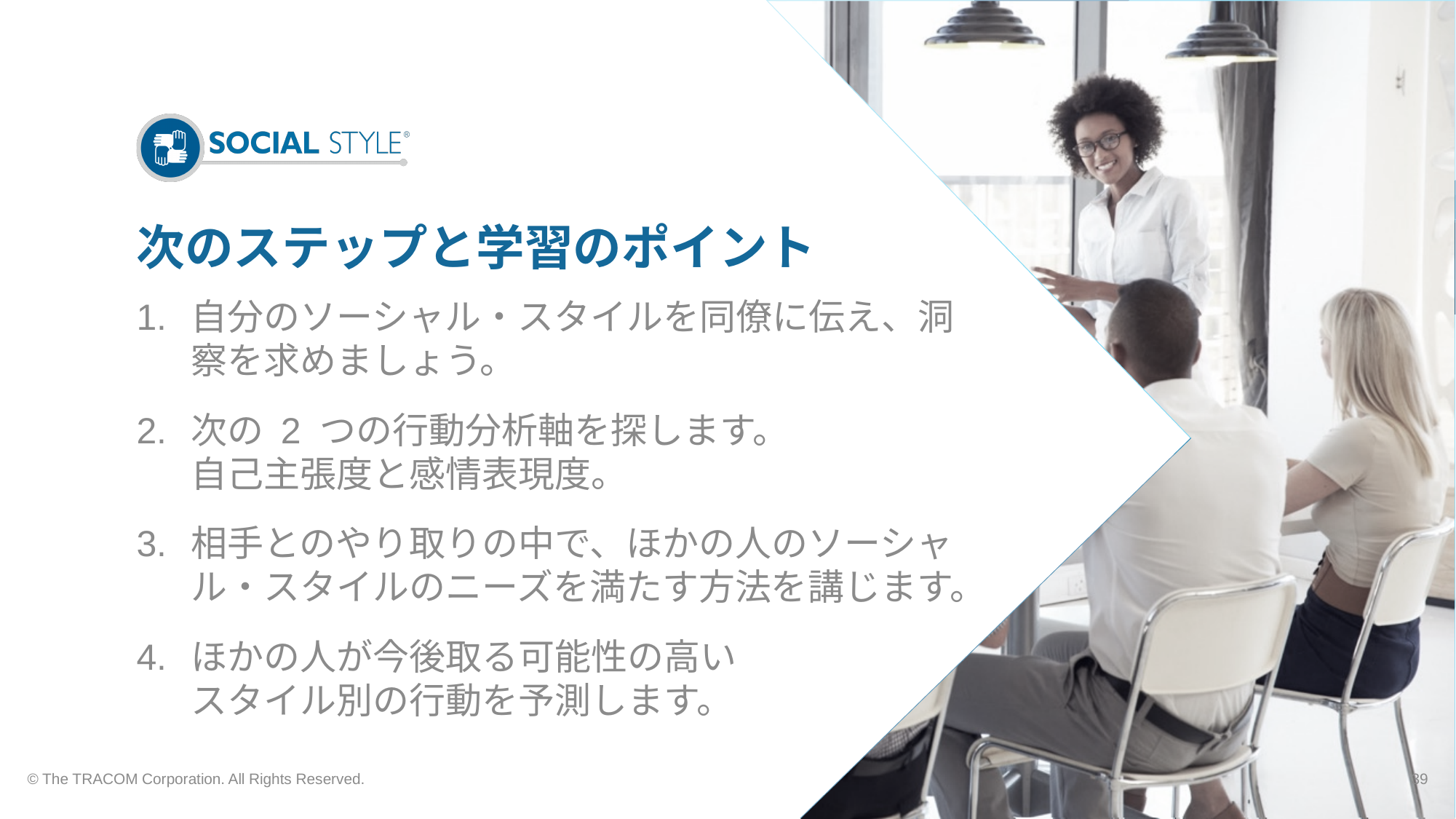

# 次のステップと学習のポイント
自分のソーシャル・スタイルを同僚に伝え、洞察を求めましょう。
次の 2 つの行動分析軸を探します。
自己主張度と感情表現度。
相手とのやり取りの中で、ほかの人のソーシャル・スタイルのニーズを満たす方法を講じます。
ほかの人が今後取る可能性の高い
スタイル別の行動を予測します。
© The TRACOM Corporation. All Rights Reserved.
39